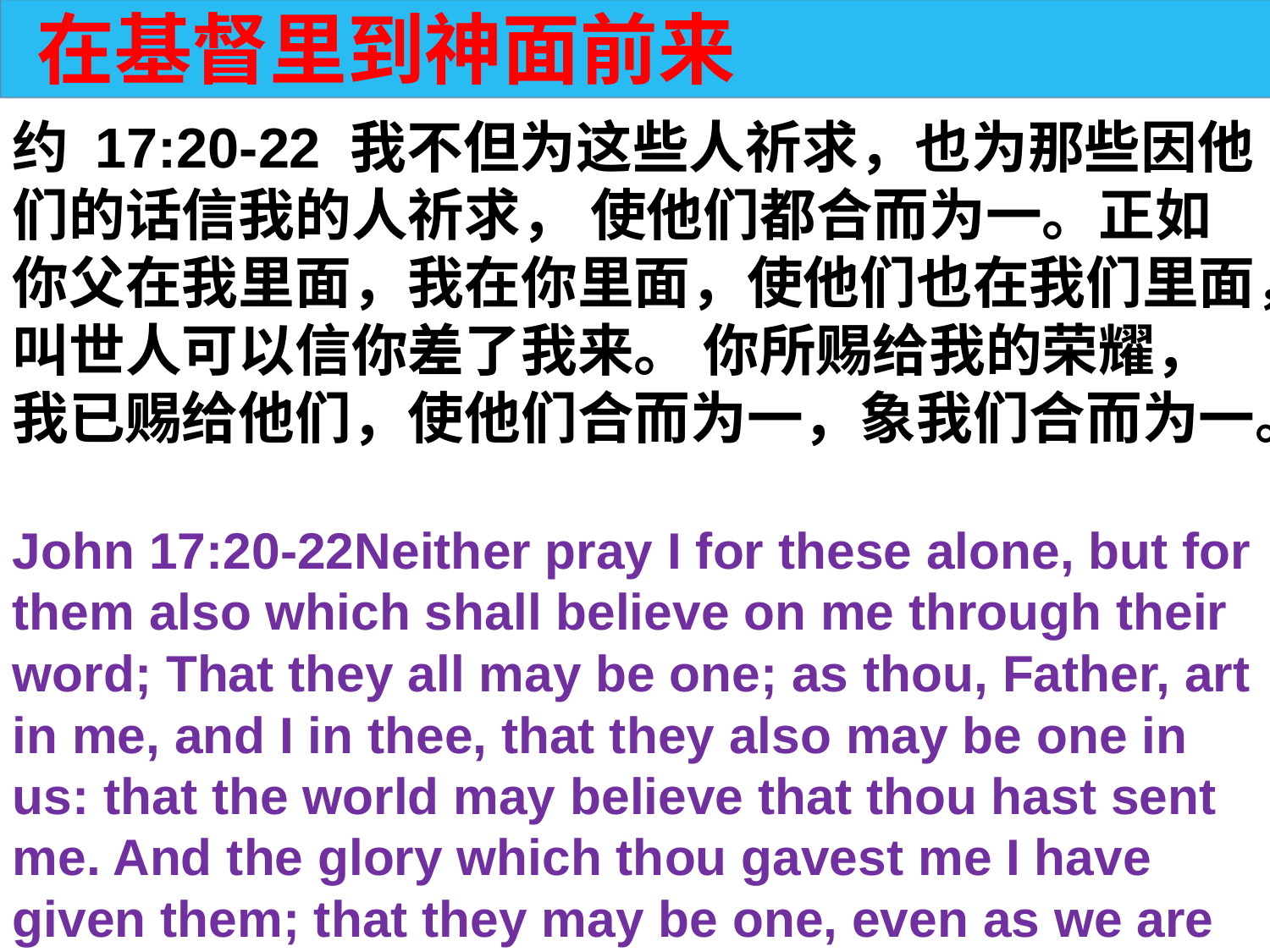

在基督里到神面前来
约 17:20-22 我不但为这些人祈求，也为那些因他们的话信我的人祈求， 使他们都合而为一。正如你父在我里面，我在你里面，使他们也在我们里面，叫世人可以信你差了我来。 你所赐给我的荣耀，我已赐给他们，使他们合而为一，象我们合而为一。
John 17:20-22Neither pray I for these alone, but for them also which shall believe on me through their word; That they all may be one; as thou, Father, art in me, and I in thee, that they also may be one in us: that the world may believe that thou hast sent me. And the glory which thou gavest me I have given them; that they may be one, even as we are one: